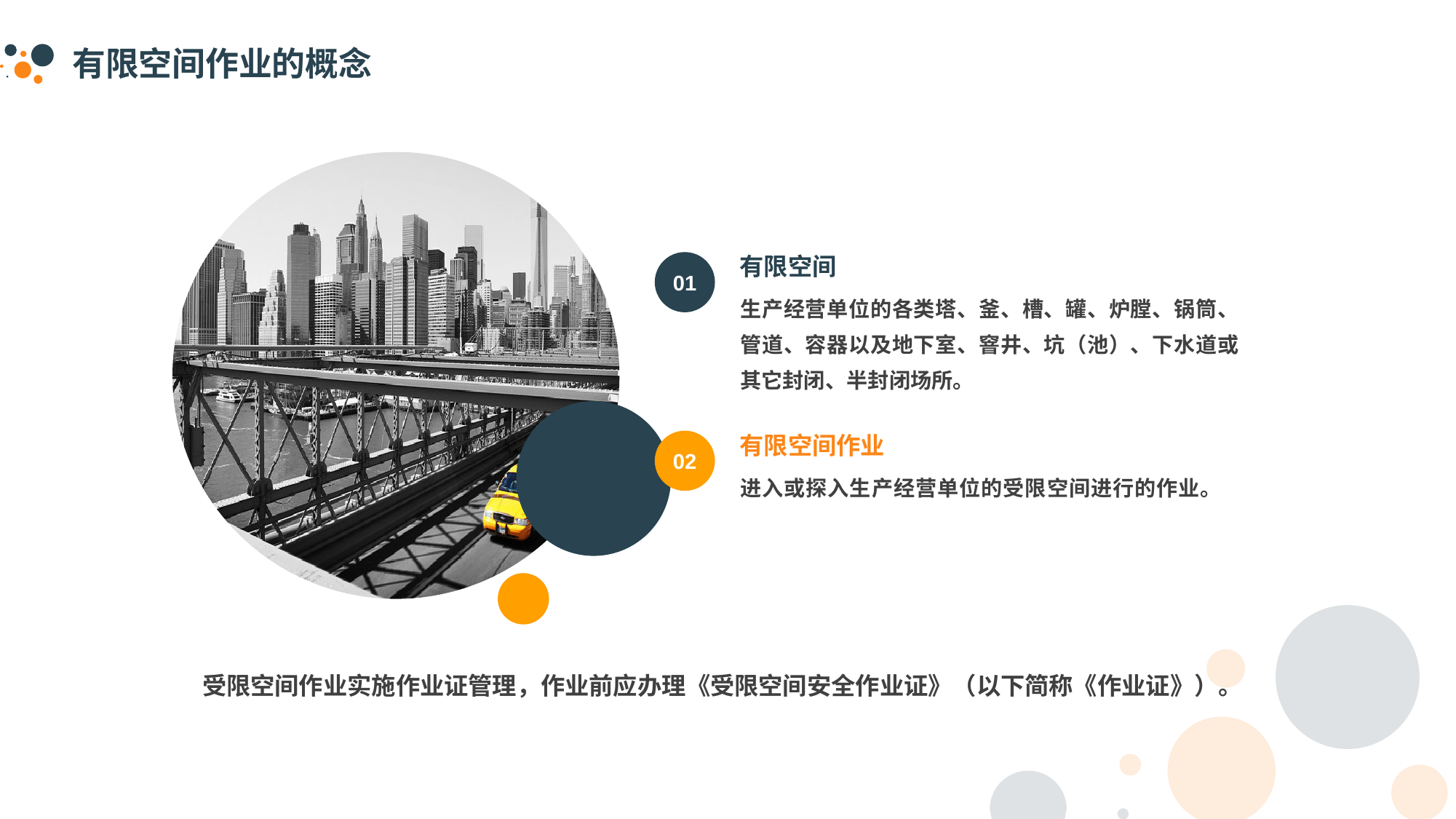

有限空间作业的概念

有限空间
01
生产经营单位的各类塔、釜、槽、罐、炉膛、锅筒、管道、容器以及地下室、窨井、坑（池）、下水道或其它封闭、半封闭场所。
有限空间作业
02
进入或探入生产经营单位的受限空间进行的作业。

受限空间作业实施作业证管理，作业前应办理《受限空间安全作业证》（以下简称《作业证》）。